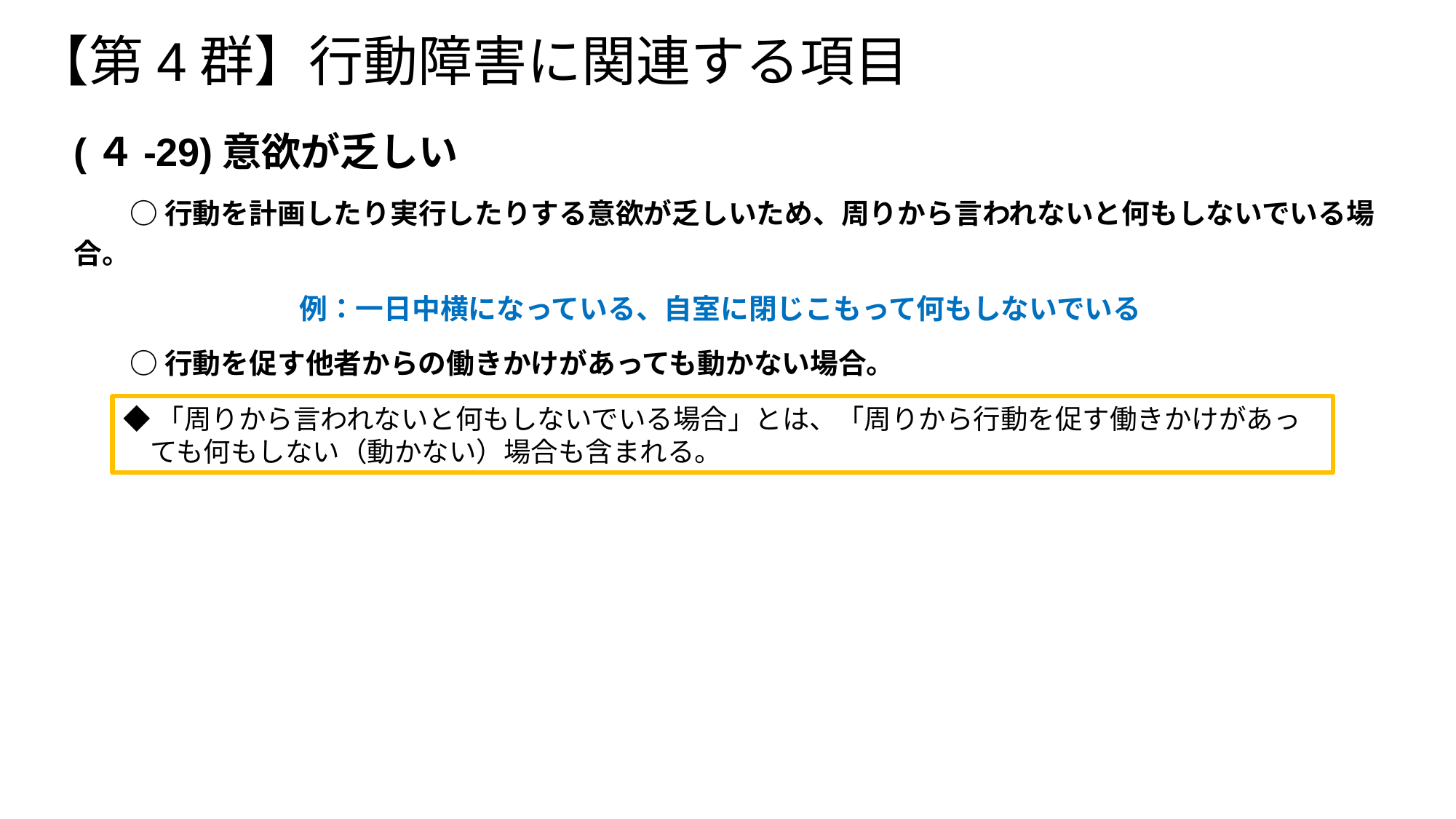

# 【第4群】行動障害に関連する項目
(４-29)意欲が乏しい
　　○ 行動を計画したり実行したりする意欲が乏しいため、周りから言われないと何もしないでいる場合。
　　　　　　　　例：一日中横になっている、自室に閉じこもって何もしないでいる
　　○ 行動を促す他者からの働きかけがあっても動かない場合。
◆「周りから言われないと何もしないでいる場合」とは、「周りから行動を促す働きかけがあっ
　ても何もしない（動かない）場合も含まれる。